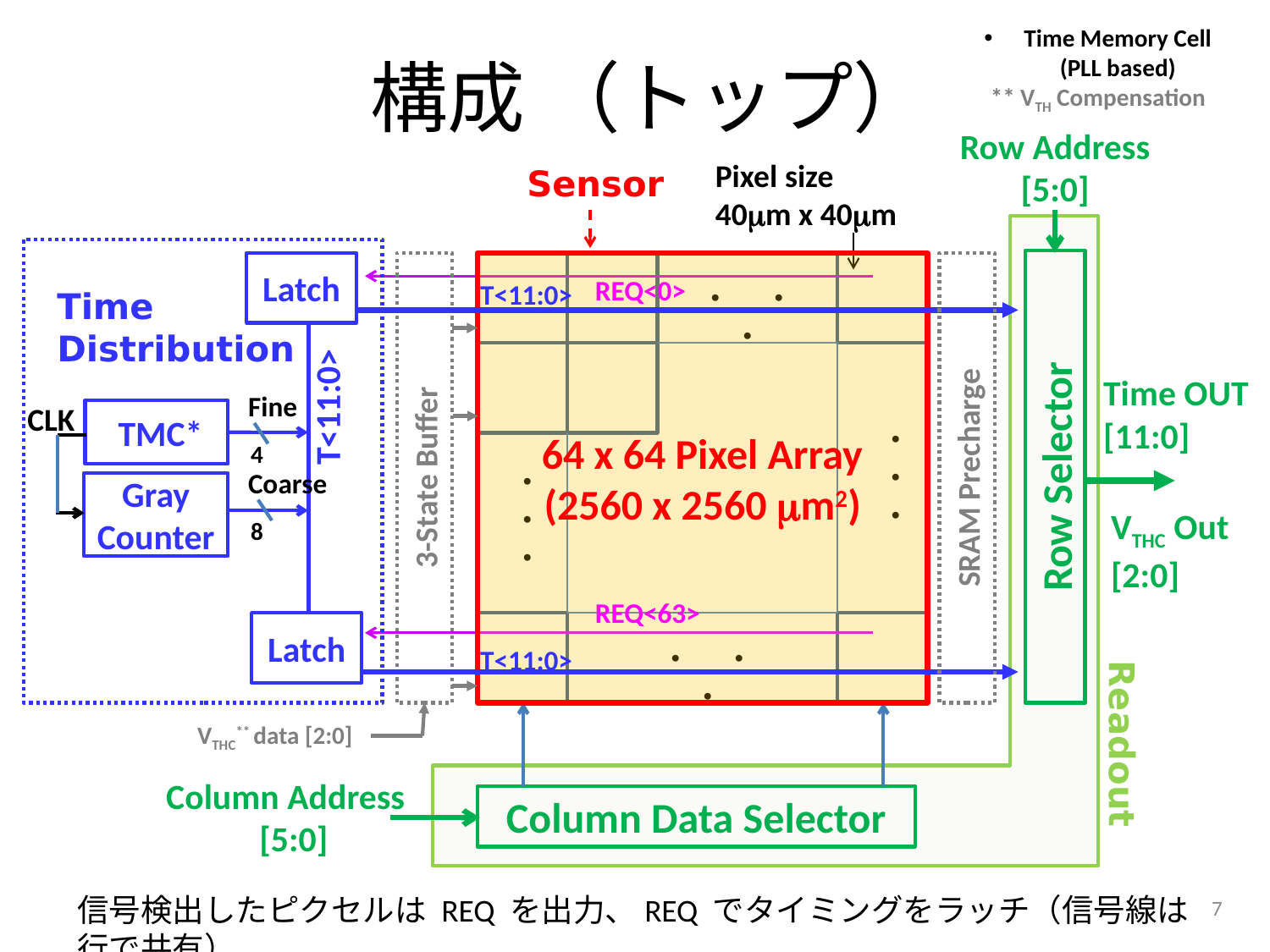

# 構成 （トップ）
Time Memory Cell (PLL based)
** VTH Compensation

Row Address
[5:0]
Pixel size
40μm x 40μm
Sensor

Row Selector
Latch
64 x 64 Pixel Array
(2560 x 2560 μm2)

SRAM Precharge
3-State Buffer
REQ<0>
T<11:0>
・　・　・
Time Distribution

Time OUT [11:0]
T<11:0>
Fine
CLK
 TMC*
4
Coarse
Gray Counter
8
・
・
・
・
・
・
VTHC Out [2:0]
REQ<63>
Latch

・　・　・
T<11:0>
VTHC** data [2:0]
Readout
Column Address
[5:0]
Column Data Selector
7
信号検出したピクセルは REQ を出力、REQ でタイミングをラッチ（信号線は行で共有）